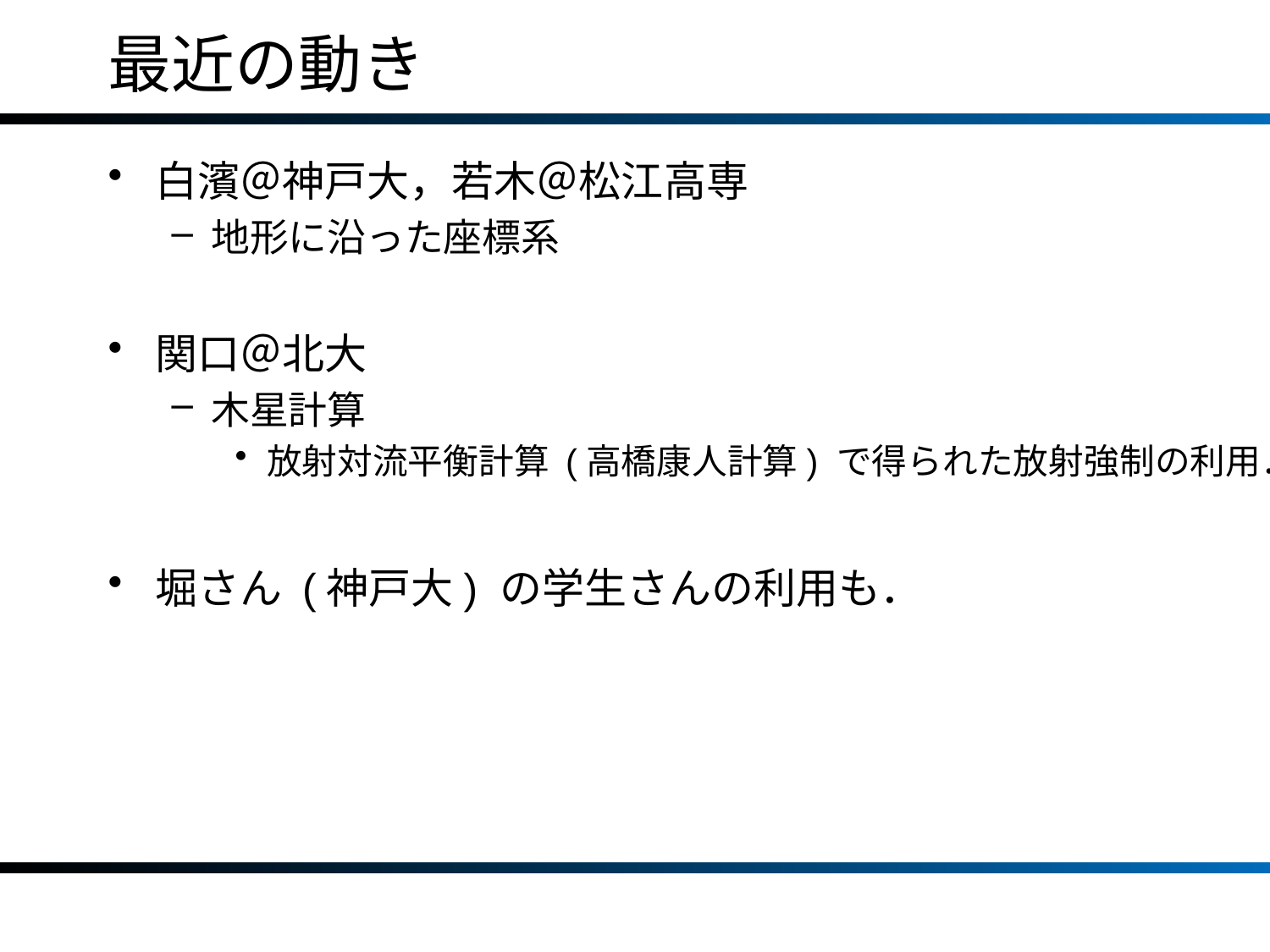

# 最近の動き
白濱＠神戸大，若木＠松江高専
地形に沿った座標系

関口＠北大
木星計算
放射対流平衡計算 (高橋康人計算) で得られた放射強制の利用．

堀さん (神戸大) の学生さんの利用も．